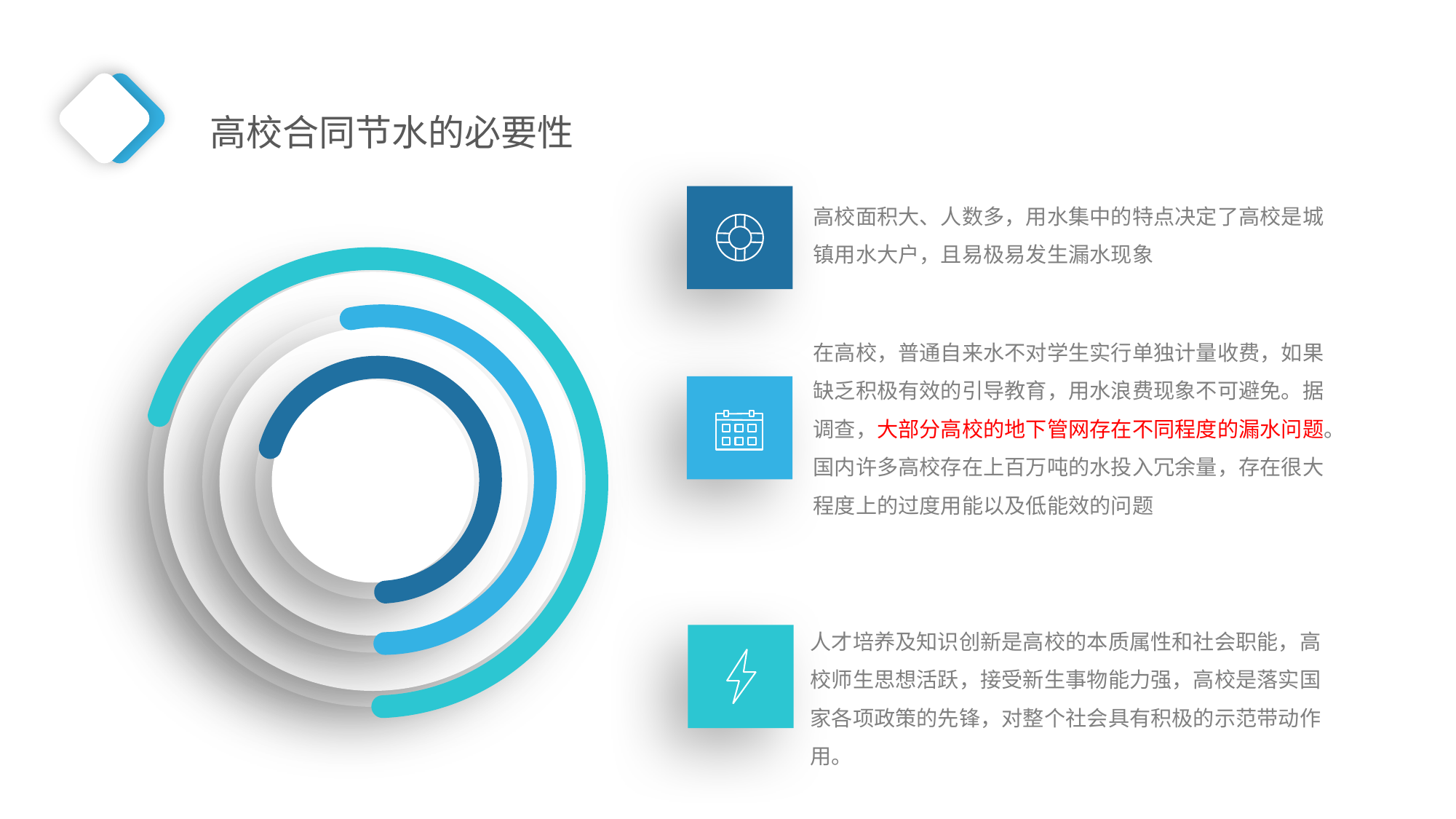

高校合同节水的必要性

高校面积大、人数多，用水集中的特点决定了高校是城镇用水大户，且易极易发生漏水现象

在高校，普通自来水不对学生实行单独计量收费，如果缺乏积极有效的引导教育，用水浪费现象不可避免。据调查，大部分高校的地下管网存在不同程度的漏水问题。国内许多高校存在上百万吨的水投入冗余量，存在很大程度上的过度用能以及低能效的问题

人才培养及知识创新是高校的本质属性和社会职能，高校师生思想活跃，接受新生事物能力强，高校是落实国家各项政策的先锋，对整个社会具有积极的示范带动作用。